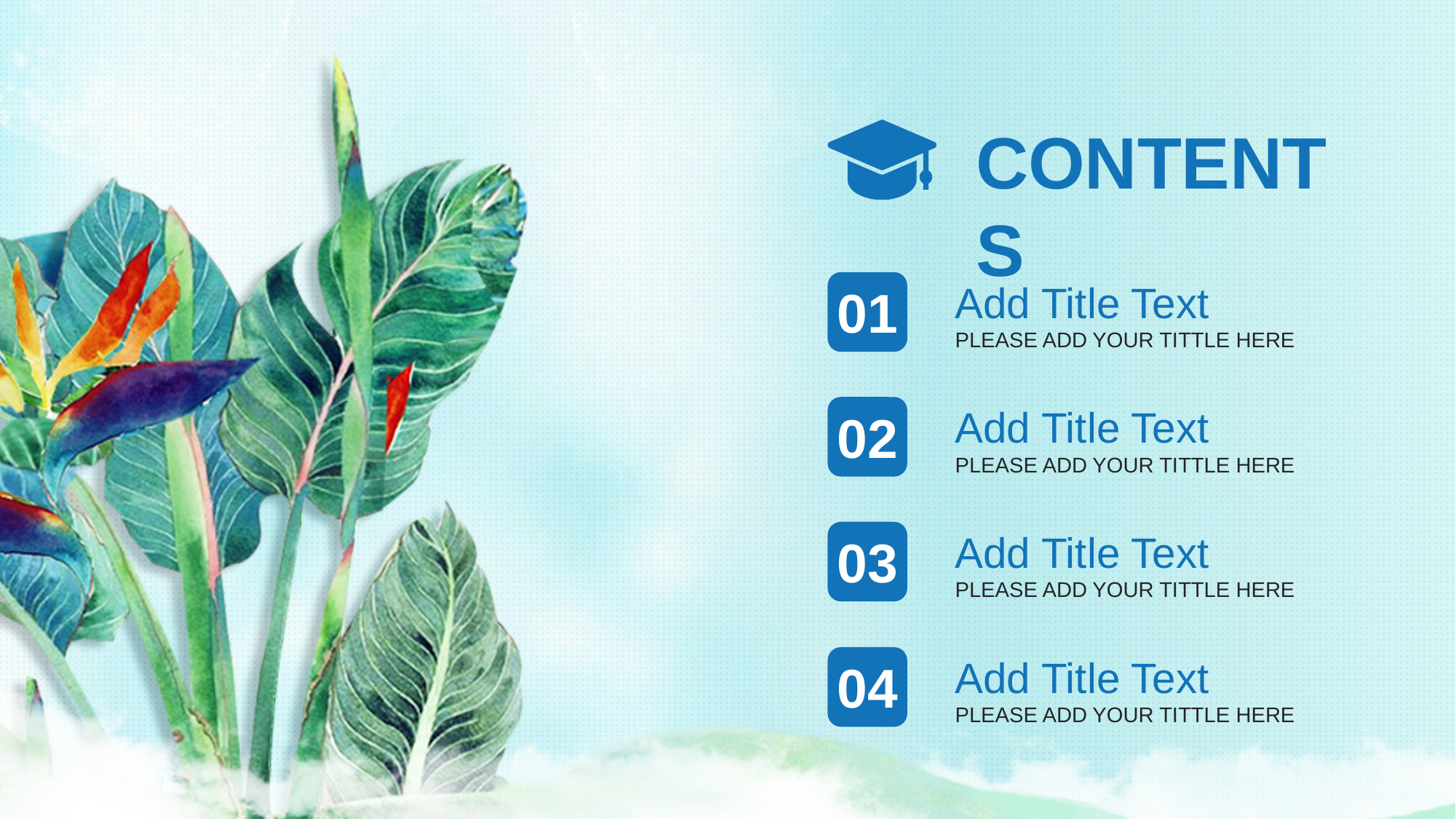

行业PPT模板http://www.1ppt.com/hangye/
CONTENTS

Add Title Text
PLEASE ADD YOUR TITTLE HERE

01
Add Title Text
PLEASE ADD YOUR TITTLE HERE

02
Add Title Text
PLEASE ADD YOUR TITTLE HERE

03
Add Title Text
PLEASE ADD YOUR TITTLE HERE

04